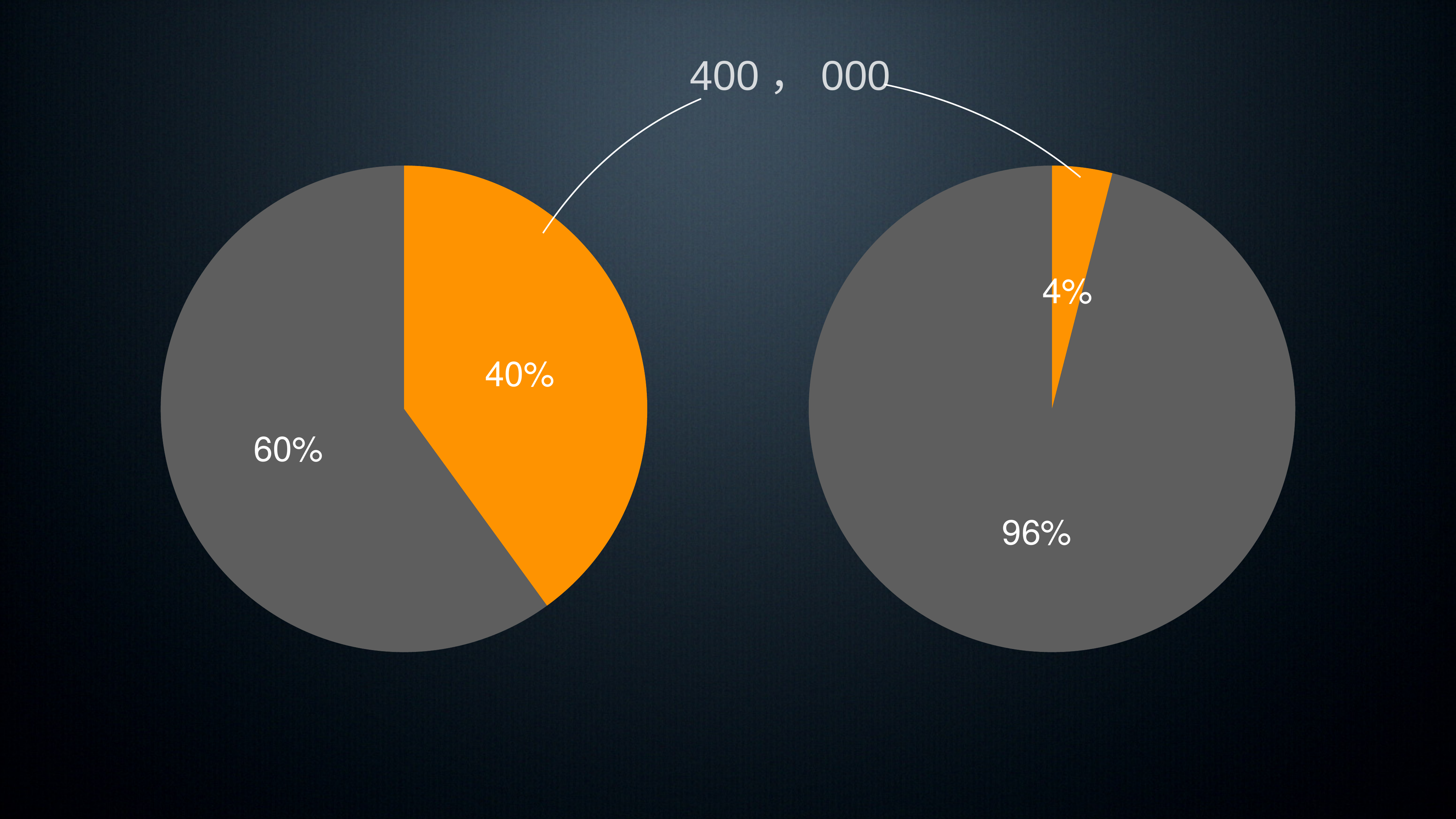

400，000

### Chart

| Category | 区域 1 |
|---|---|
| 八月 | 40.0 |
| 九月 | 60.0 |

### Chart

| Category | 区域 1 |
|---|---|
| 八月 | 4.0 |
| 九月 | 96.0 |